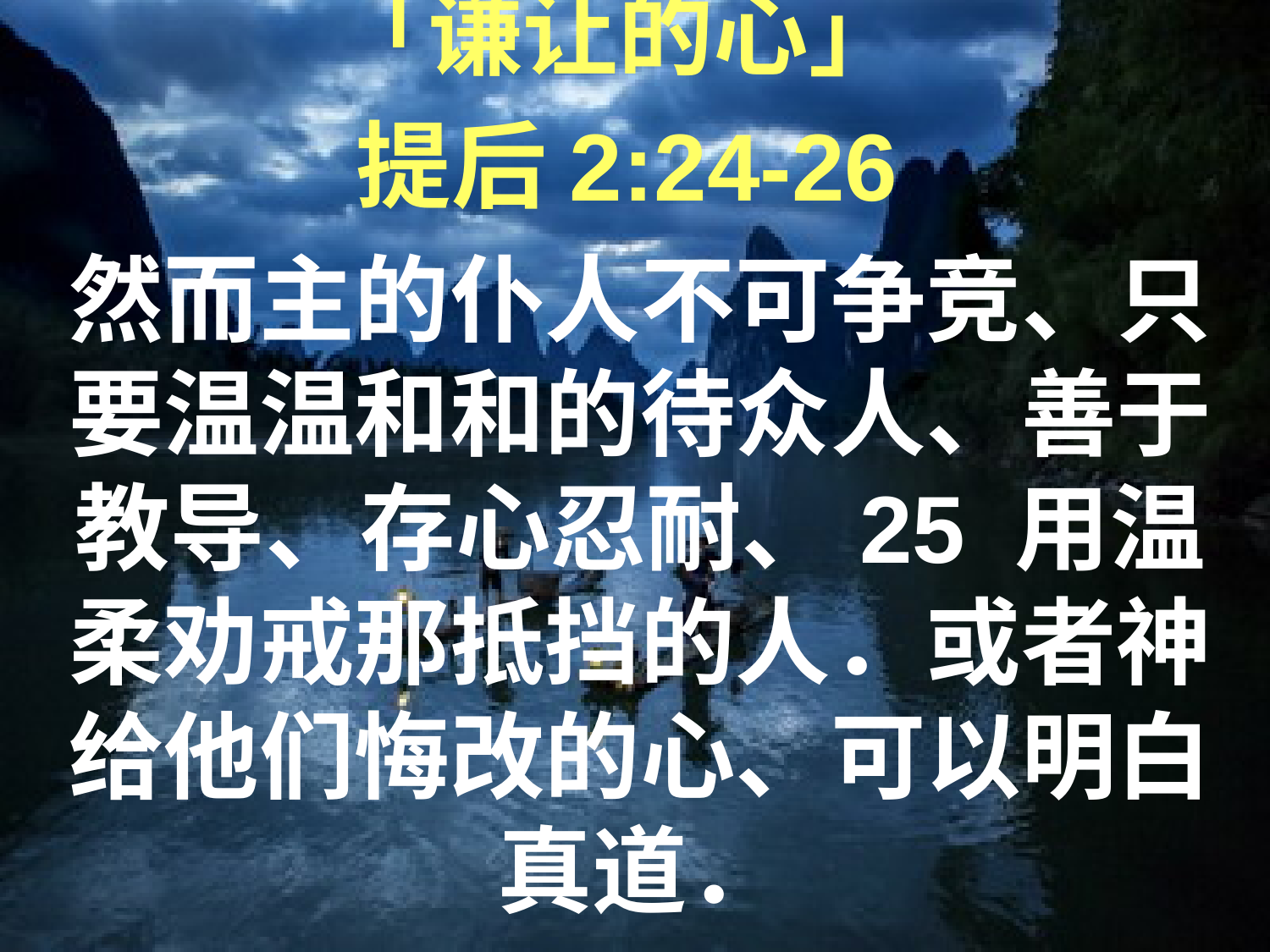

「谦让的心」
提后2:24-26
然而主的仆人不可争竞、只要温温和和的待众人、善于教导、存心忍耐、25 用温柔劝戒那抵挡的人．或者神给他们悔改的心、可以明白真道．